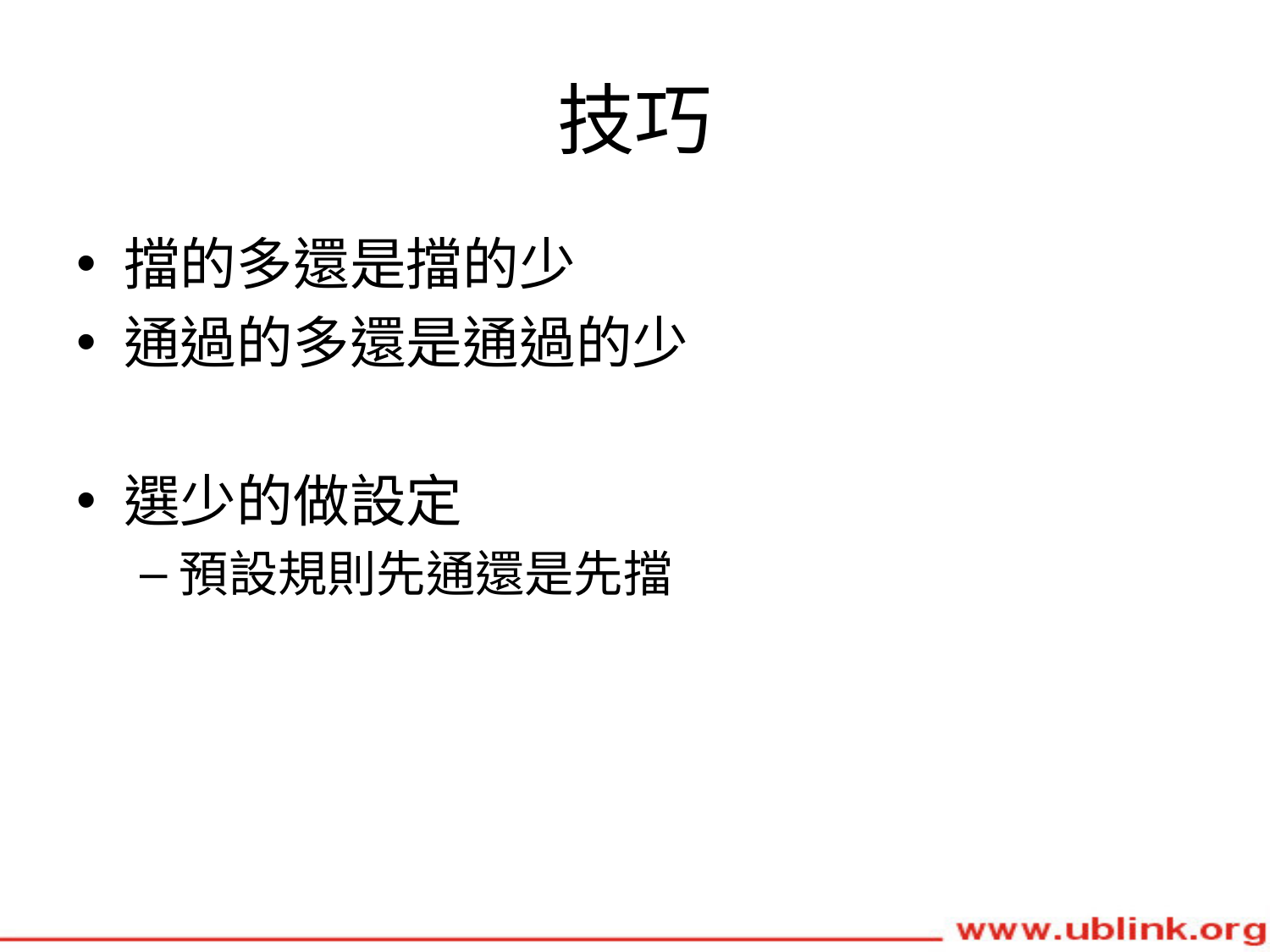

# 技巧
擋的多還是擋的少
通過的多還是通過的少

選少的做設定
預設規則先通還是先擋